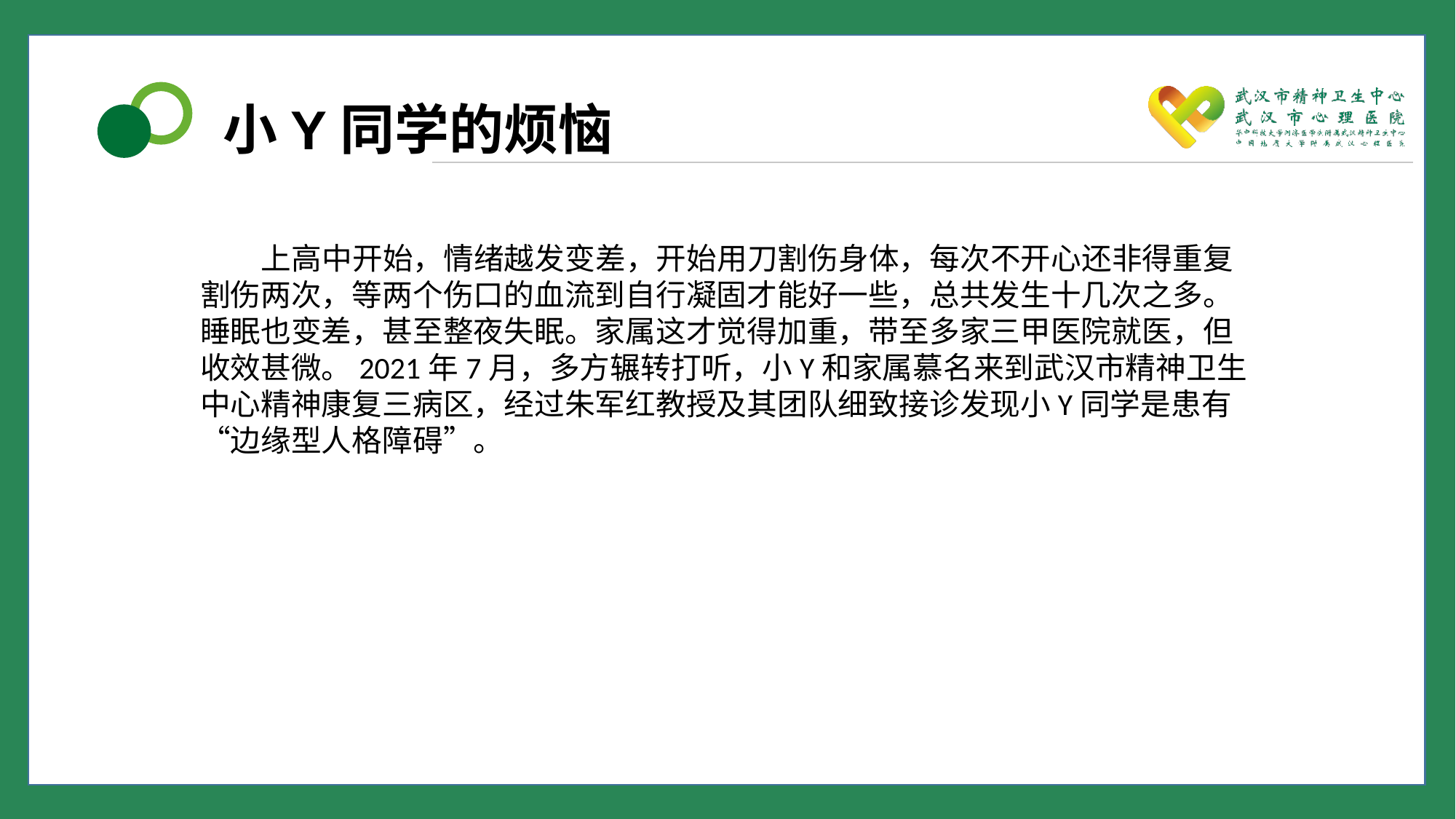

# 小Y同学的烦恼
        上高中开始，情绪越发变差，开始用刀割伤身体，每次不开心还非得重复割伤两次，等两个伤口的血流到自行凝固才能好一些，总共发生十几次之多。睡眠也变差，甚至整夜失眠。家属这才觉得加重，带至多家三甲医院就医，但收效甚微。2021年7月，多方辗转打听，小Y和家属慕名来到武汉市精神卫生中心精神康复三病区，经过朱军红教授及其团队细致接诊发现小Y同学是患有“边缘型人格障碍”。